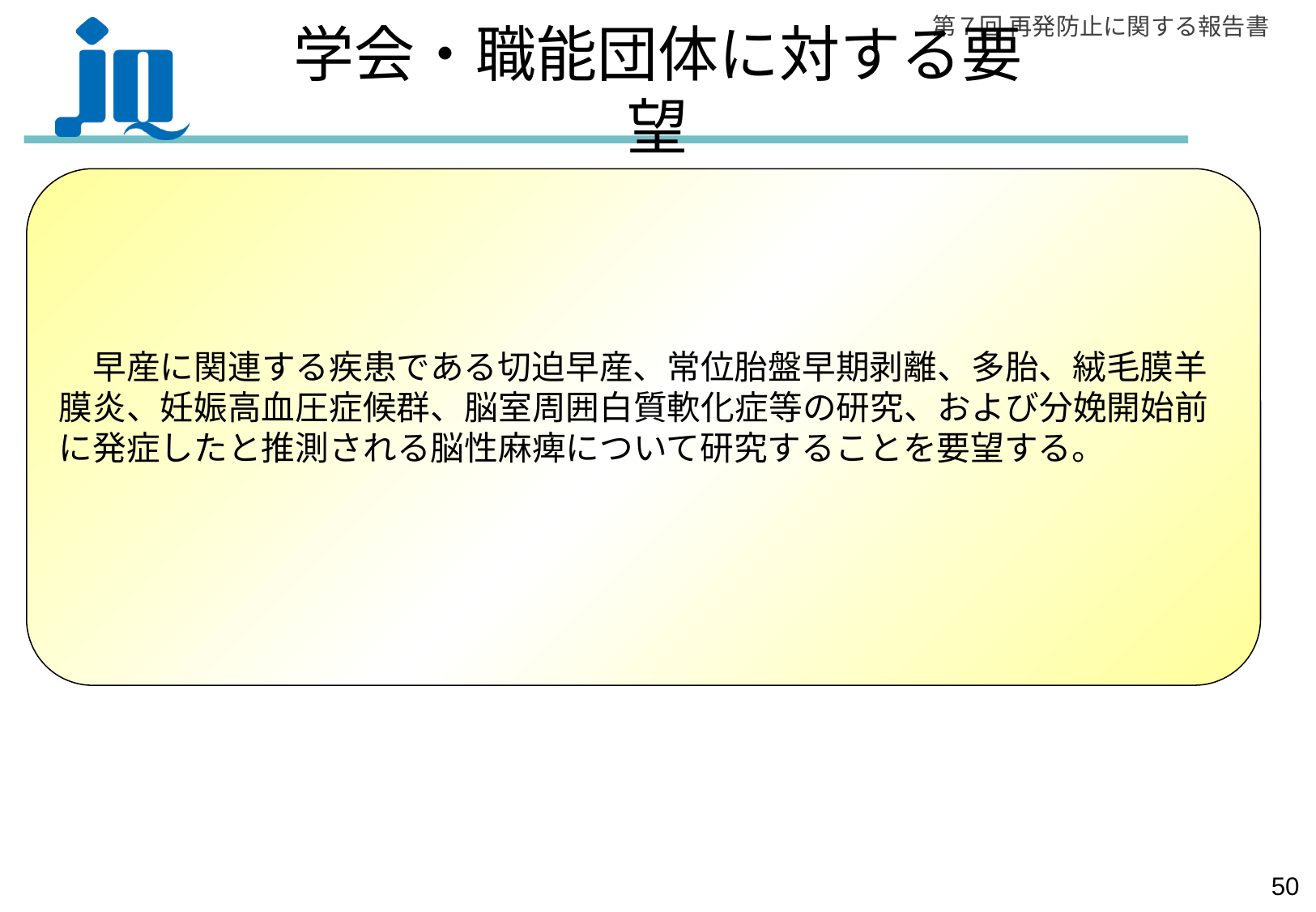

# 学会・職能団体に対する要望
　早産に関連する疾患である切迫早産、常位胎盤早期剥離、多胎、絨毛膜羊
膜炎、妊娠高血圧症候群、脳室周囲白質軟化症等の研究、および分娩開始前
に発症したと推測される脳性麻痺について研究することを要望する。

50